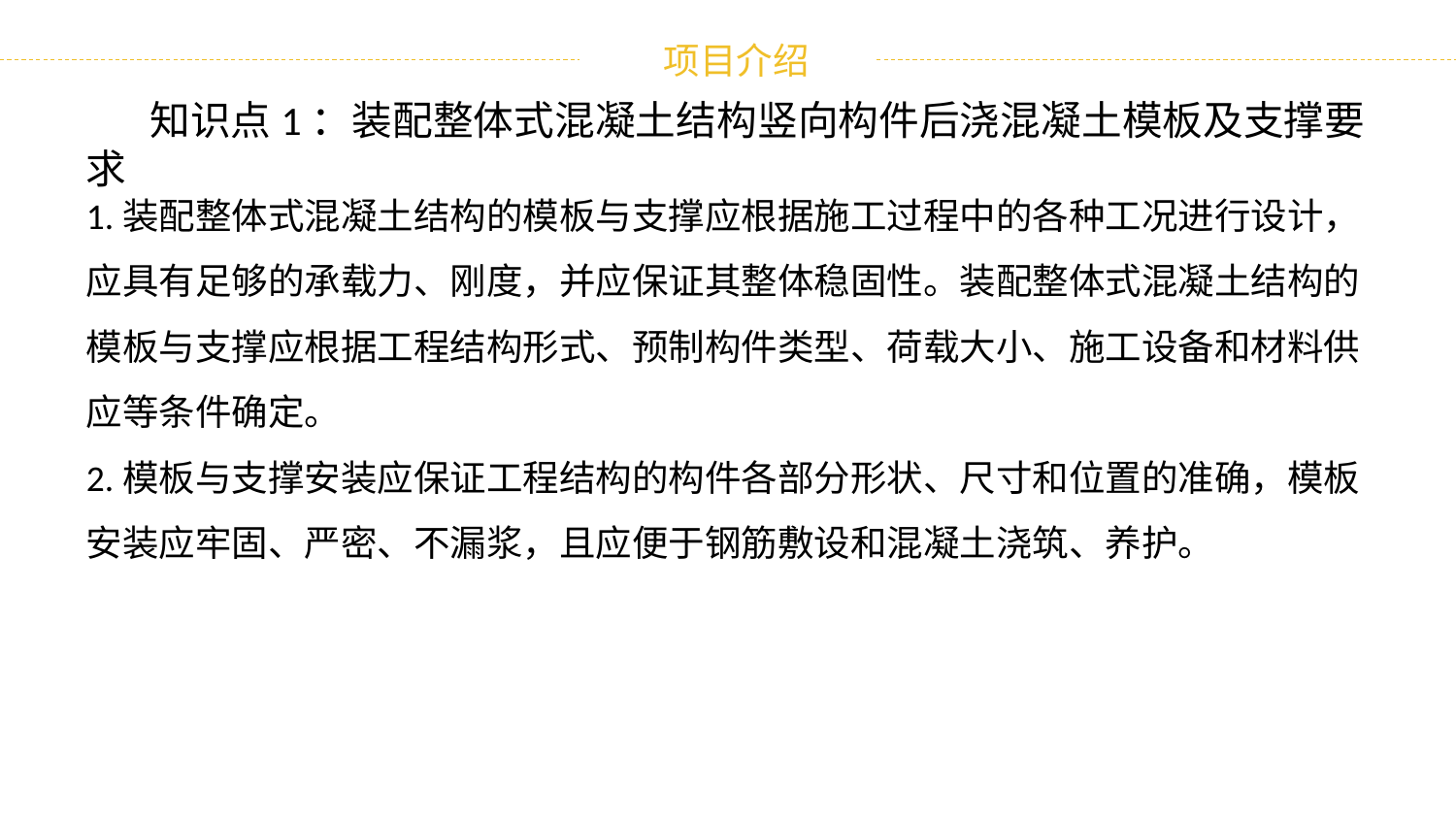

知识点1：装配整体式混凝土结构竖向构件后浇混凝土模板及支撑要求
1.装配整体式混凝土结构的模板与支撑应根据施工过程中的各种工况进行设计，应具有足够的承载力、刚度，并应保证其整体稳固性。装配整体式混凝土结构的模板与支撑应根据工程结构形式、预制构件类型、荷载大小、施工设备和材料供应等条件确定。
2.模板与支撑安装应保证工程结构的构件各部分形状、尺寸和位置的准确，模板安装应牢固、严密、不漏浆，且应便于钢筋敷设和混凝土浇筑、养护。